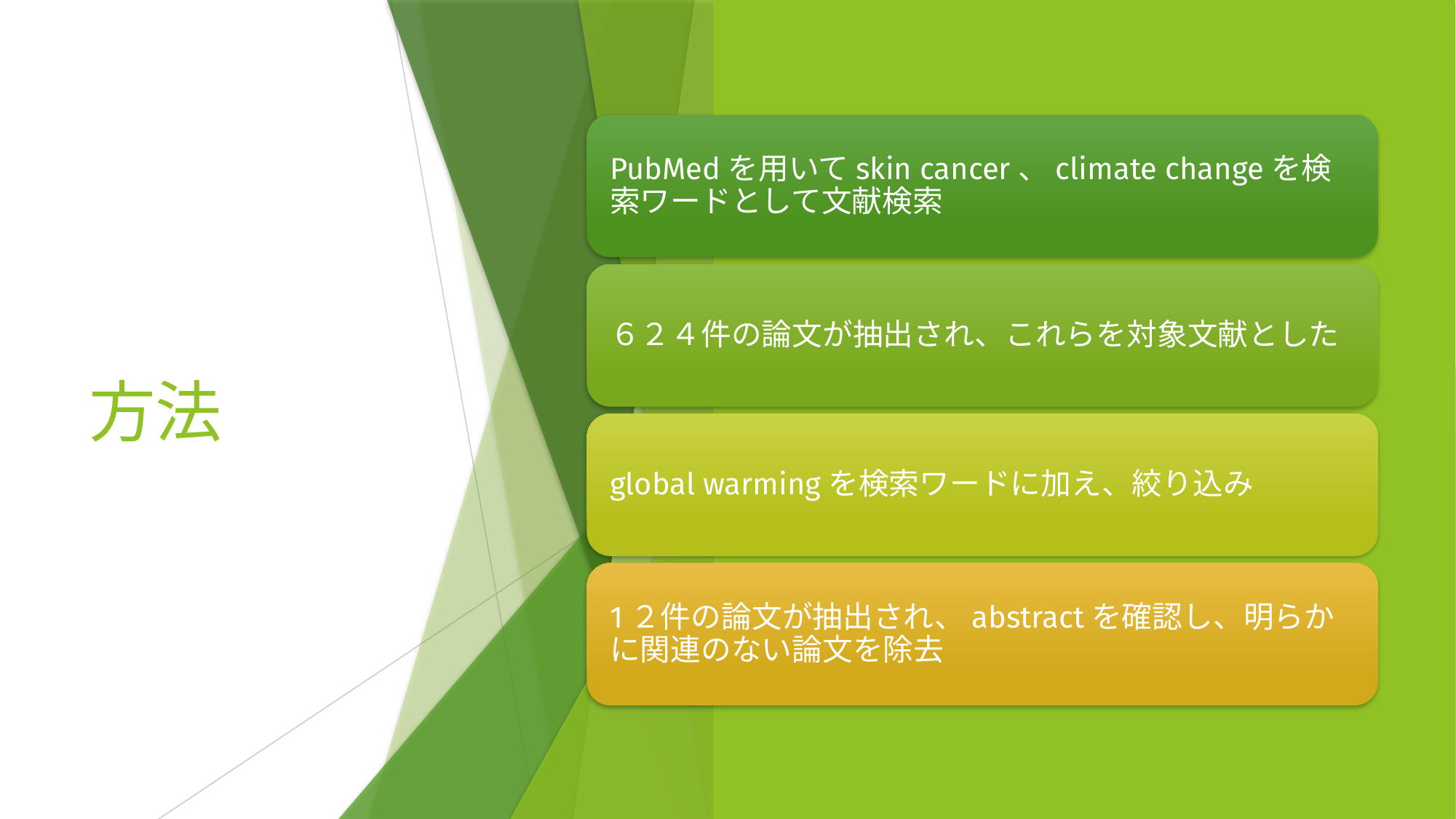

PubMedを用いてskin cancer、climate changeを検索ワードとして文献検索
６２４件の論文が抽出され、これらを対象文献とした
global warmingを検索ワードに加え、絞り込み
1２件の論文が抽出され、abstractを確認し、明らかに関連のない論文を除去
# 方法